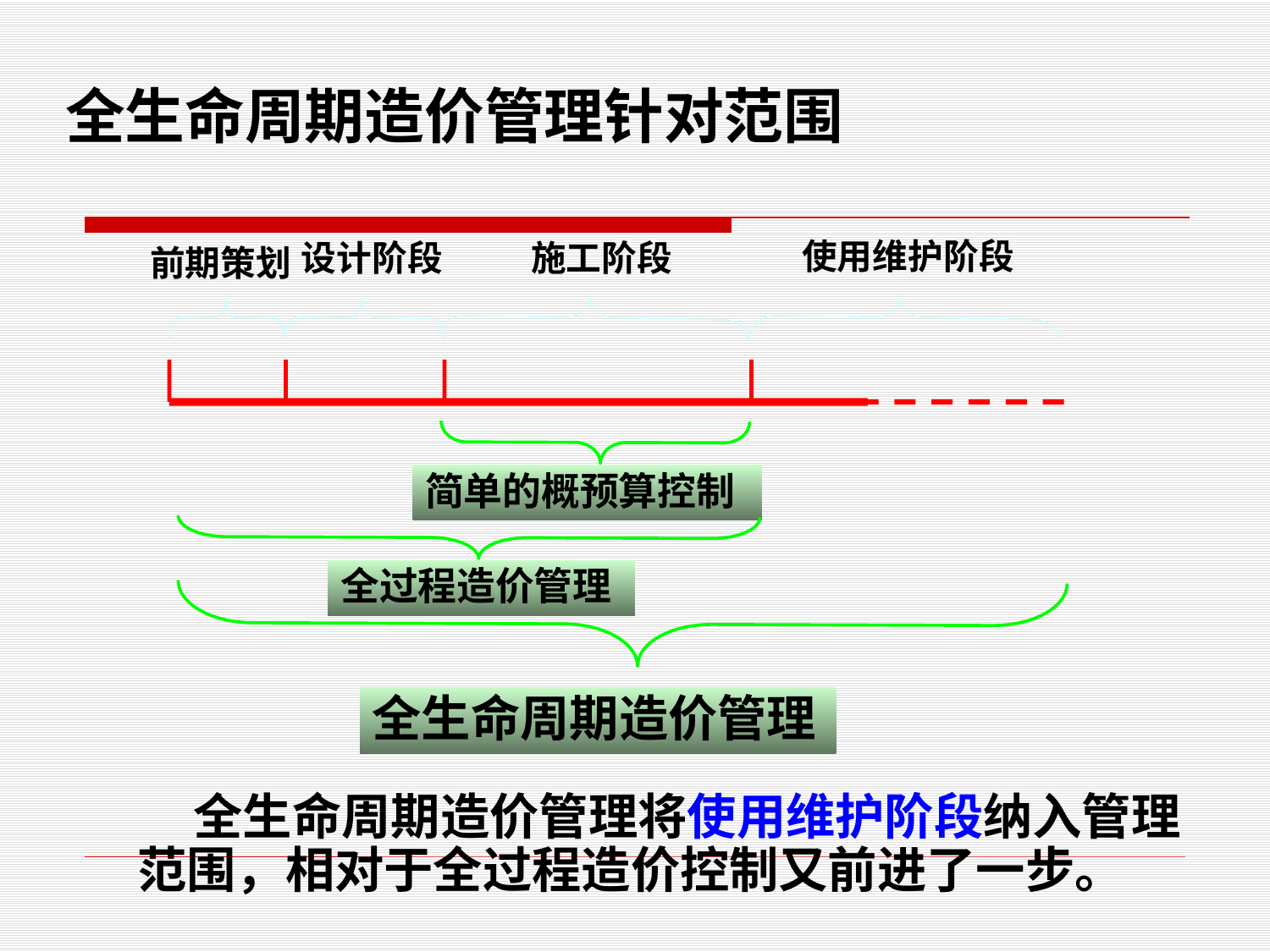

# 全生命周期造价管理针对范围
使用维护阶段

设计阶段
施工阶段

前期策划

简单的概预算控制
全过程造价管理
全生命周期造价管理

    全生命周期造价管理将使用维护阶段纳入管理范围，相对于全过程造价控制又前进了一步。